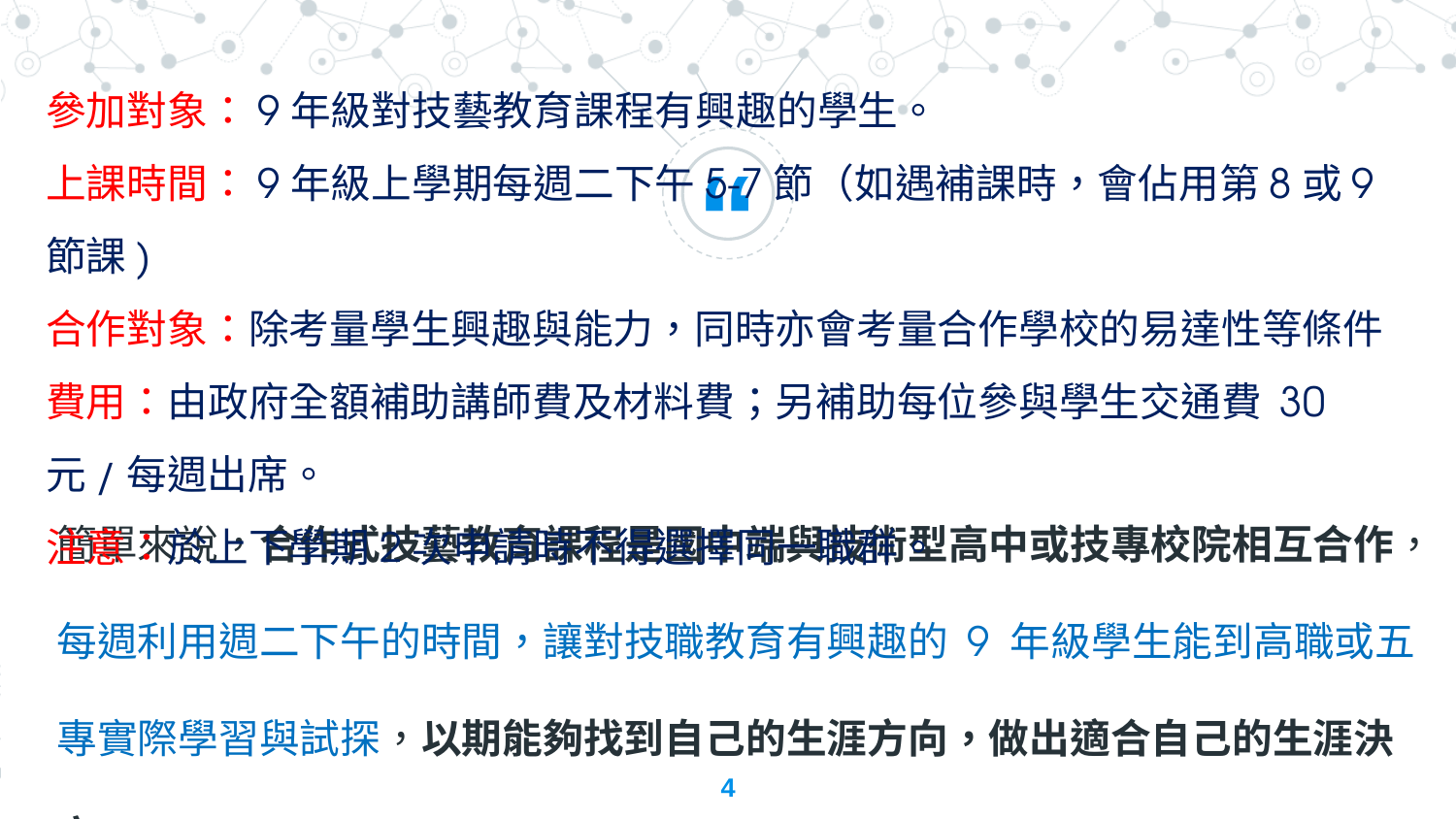

參加對象：9年級對技藝教育課程有興趣的學生。
上課時間：9年級上學期每週二下午5-7節（如遇補課時，會佔用第8或9節課)
合作對象：除考量學生興趣與能力，同時亦會考量合作學校的易達性等條件
費用：由政府全額補助講師費及材料費；另補助每位參與學生交通費 30元/每週出席。
注意：於上下學期2次申請時不得選擇同一職群。
簡單來說，合作式技藝教育課程是國中端與技術型高中或技專校院相互合作，每週利用週二下午的時間，讓對技職教育有興趣的 9 年級學生能到高職或五專實際學習與試探，以期能夠找到自己的生涯方向，做出適合自己的生涯決定。
4